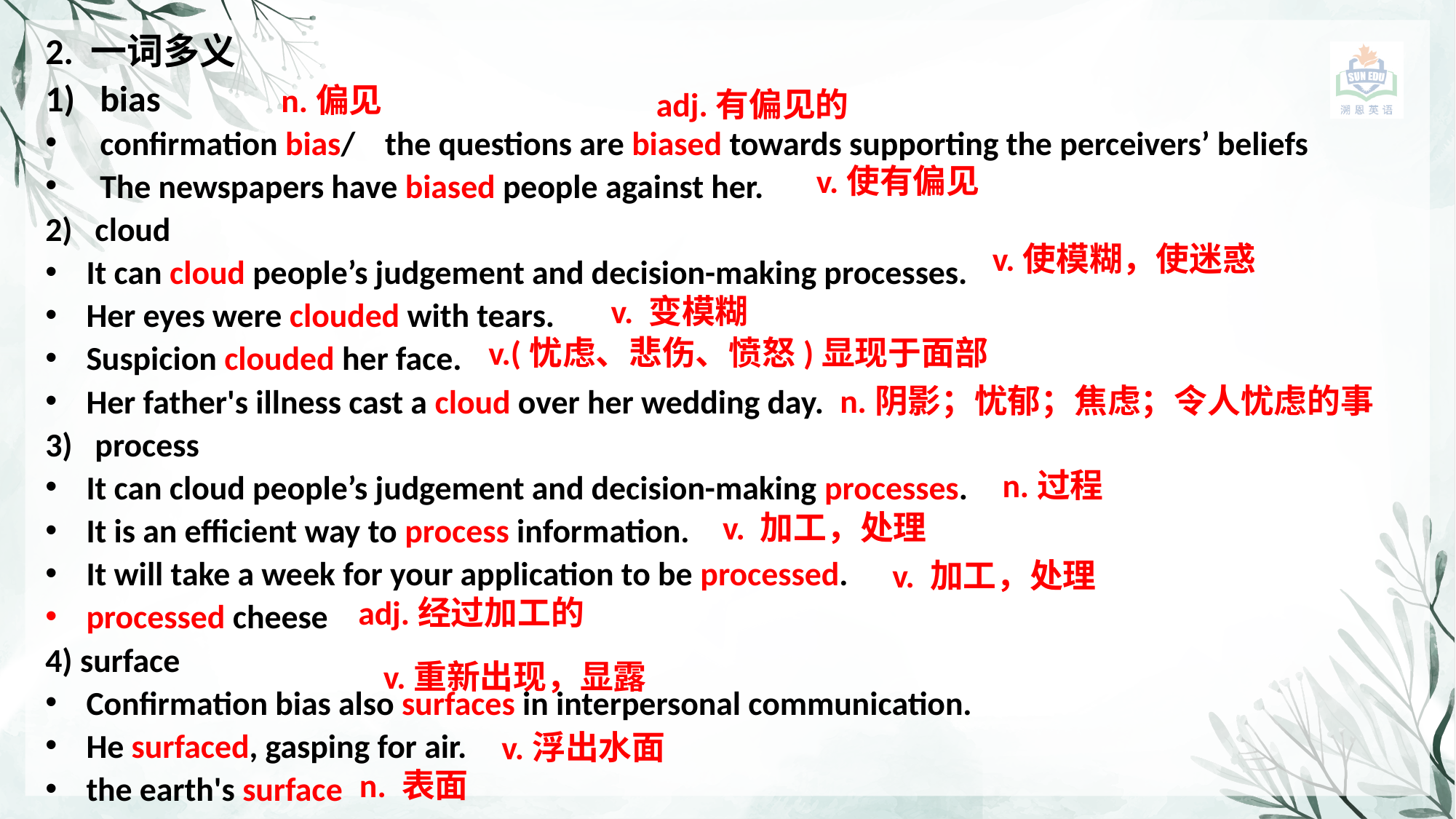

2. 一词多义
bias
confirmation bias/    the questions are biased towards supporting the perceivers’ beliefs
The newspapers have biased people against her.
2)   cloud
It can cloud people’s judgement and decision-making processes.
Her eyes were clouded with tears.
Suspicion clouded her face.
Her father's illness cast a cloud over her wedding day.
3)   process
It can cloud people’s judgement and decision-making processes.
It is an efficient way to process information.
It will take a week for your application to be processed.
processed cheese
4) surface
Confirmation bias also surfaces in interpersonal communication.
He surfaced, gasping for air.
the earth's surface
n.偏见
adj.有偏见的
v.使有偏见
v.使模糊，使迷惑
v. 变模糊
v.(忧虑、悲伤、愤怒)显现于面部
n.阴影；忧郁；焦虑；令人忧虑的事
n.过程
v. 加工，处理
v. 加工，处理
adj.经过加工的
v.重新出现，显露
v.浮出水面
n. 表面